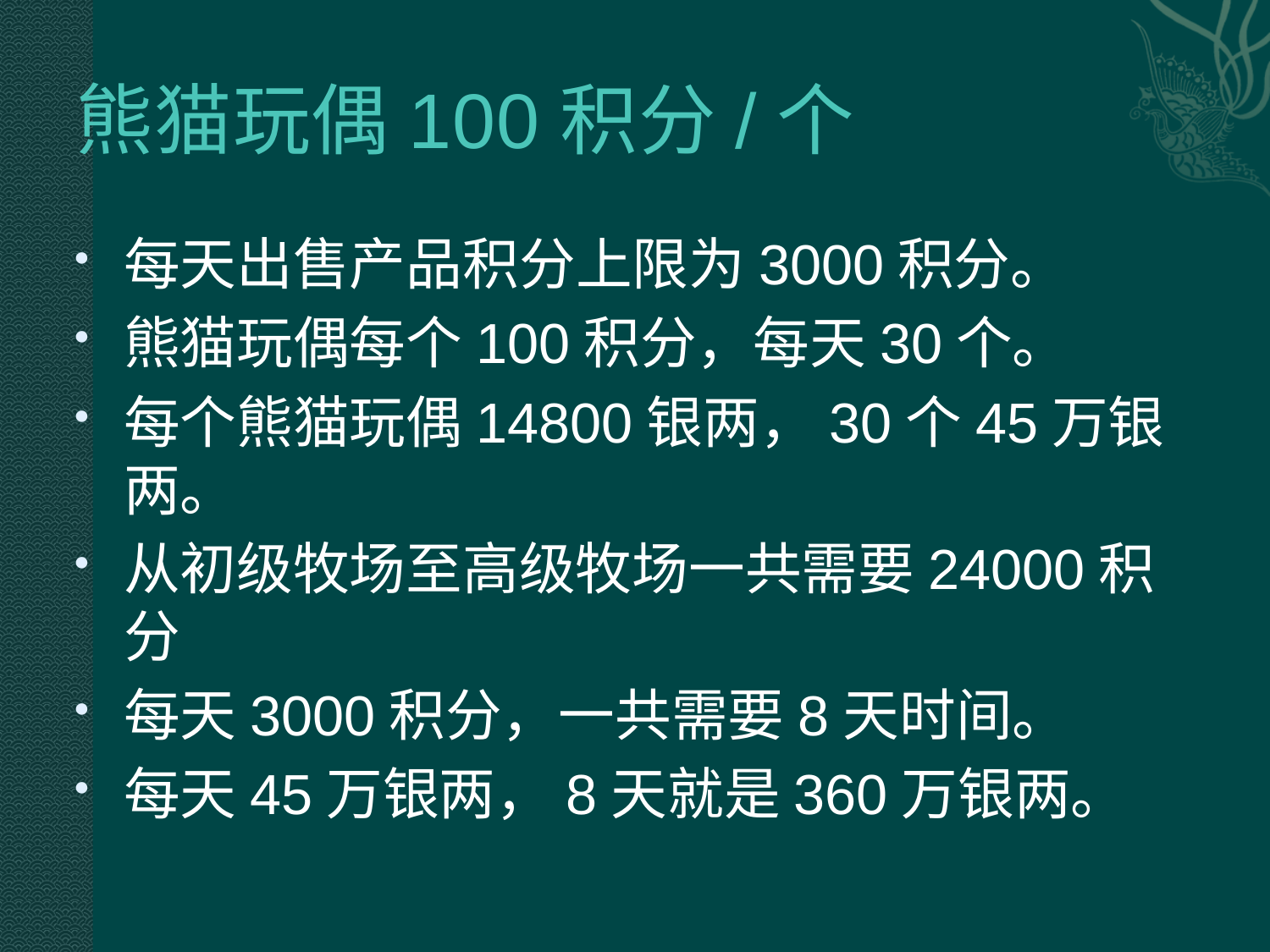

# 熊猫玩偶100积分/个
每天出售产品积分上限为3000积分。
熊猫玩偶每个100积分，每天30个。
每个熊猫玩偶14800银两，30个45万银两。
从初级牧场至高级牧场一共需要24000积分
每天3000积分，一共需要8天时间。
每天45万银两，8天就是360万银两。